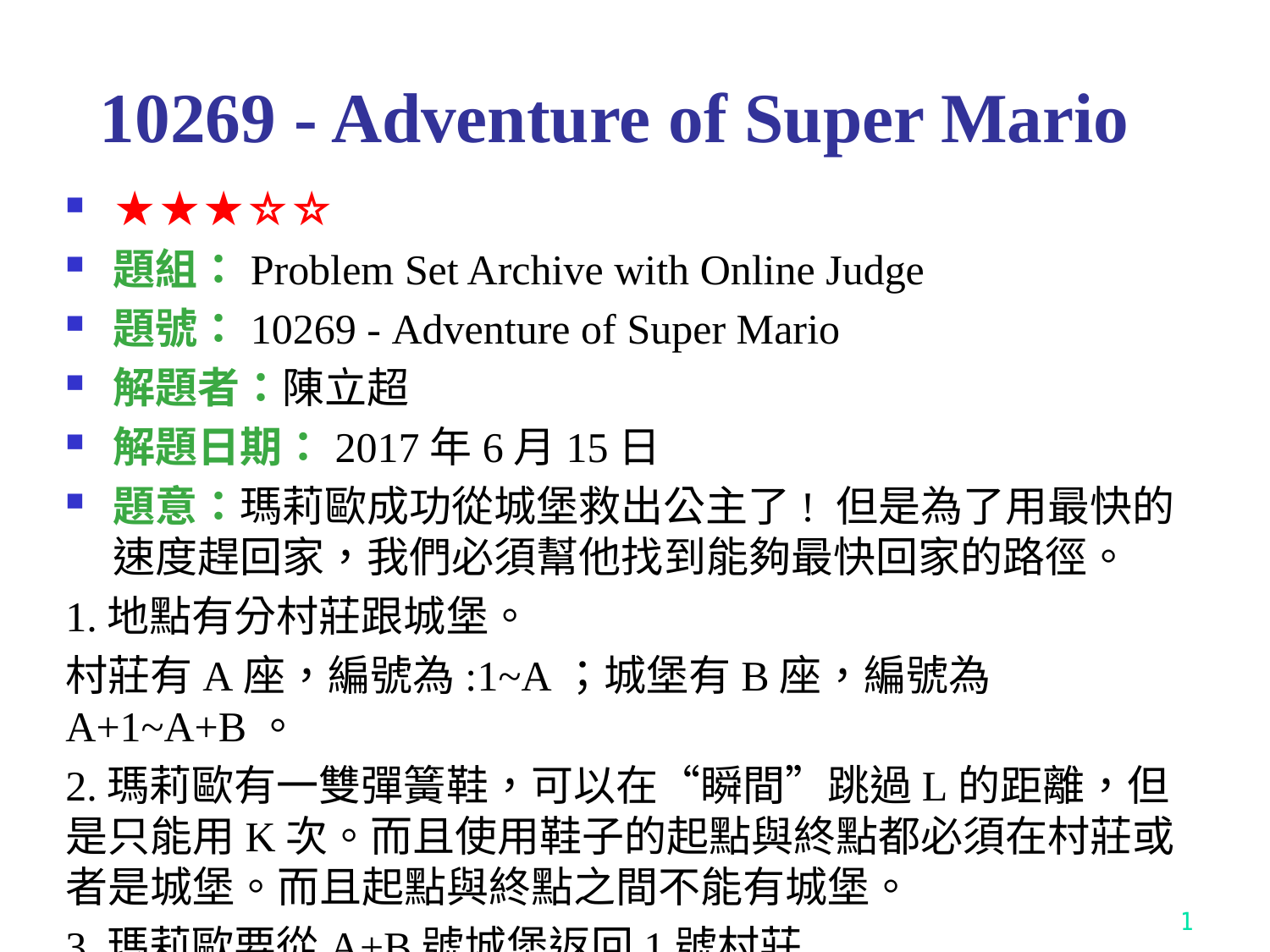

# 10269 - Adventure of Super Mario
★★★☆☆
題組：Problem Set Archive with Online Judge
題號：10269 - Adventure of Super Mario
解題者：陳立超
解題日期：2017年6月15日
題意：瑪莉歐成功從城堡救出公主了! 但是為了用最快的速度趕回家，我們必須幫他找到能夠最快回家的路徑。
1.地點有分村莊跟城堡。
村莊有A座，編號為:1~A；城堡有B座，編號為A+1~A+B。
2.瑪莉歐有一雙彈簧鞋，可以在“瞬間”跳過L的距離，但是只能用K次。而且使用鞋子的起點與終點都必須在村莊或者是城堡。而且起點與終點之間不能有城堡。
3.瑪莉歐要從A+B號城堡返回1號村莊
1